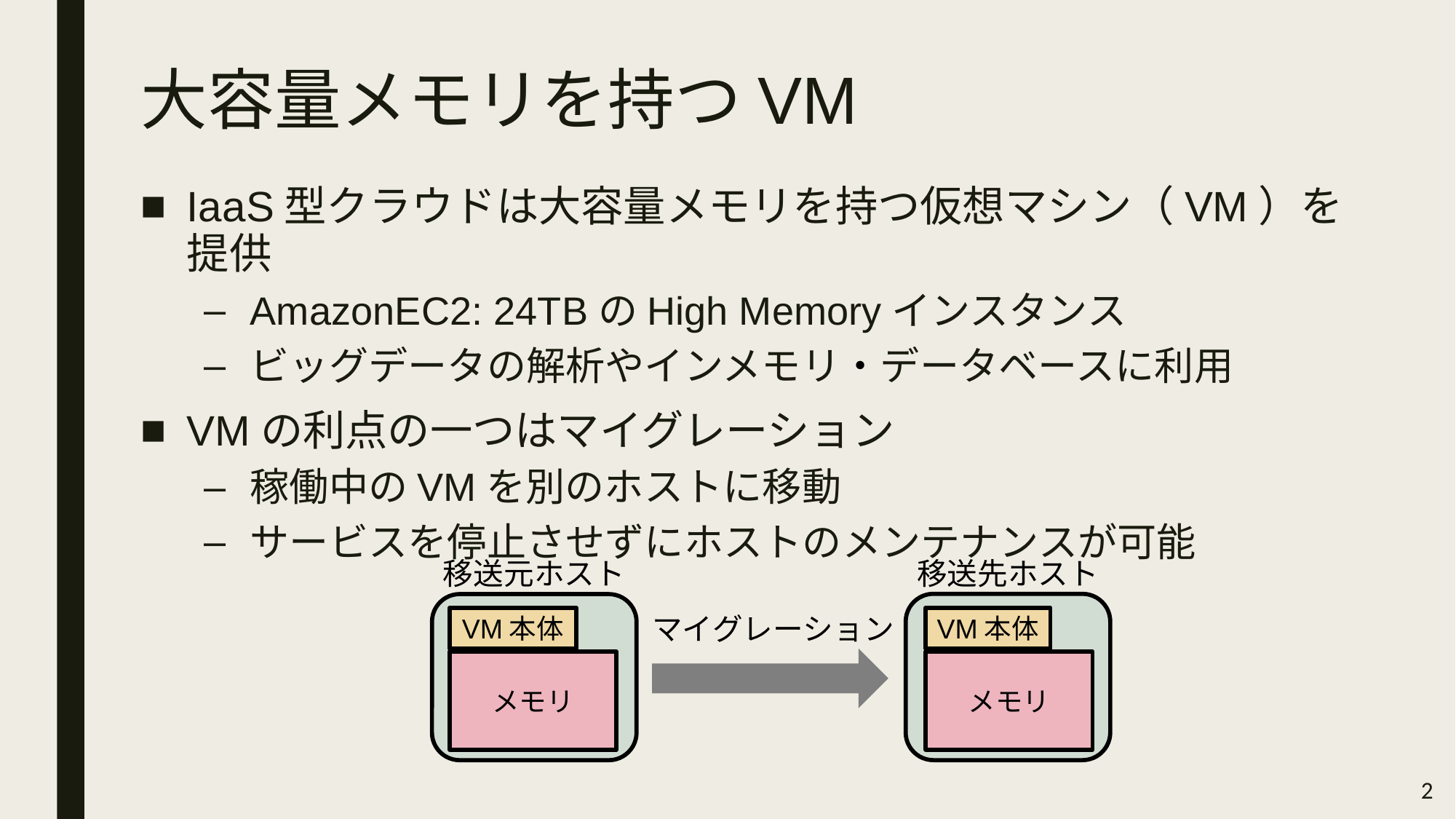

# 大容量メモリを持つVM
IaaS型クラウドは大容量メモリを持つ仮想マシン（VM）を提供
AmazonEC2: 24TBのHigh Memoryインスタンス
ビッグデータの解析やインメモリ・データベースに利用
VMの利点の一つはマイグレーション
稼働中のVMを別のホストに移動
サービスを停止させずにホストのメンテナンスが可能

移送元ホスト
移送先ホスト

マイグレーション
VM本体
VM本体

メモリ
メモリ
2